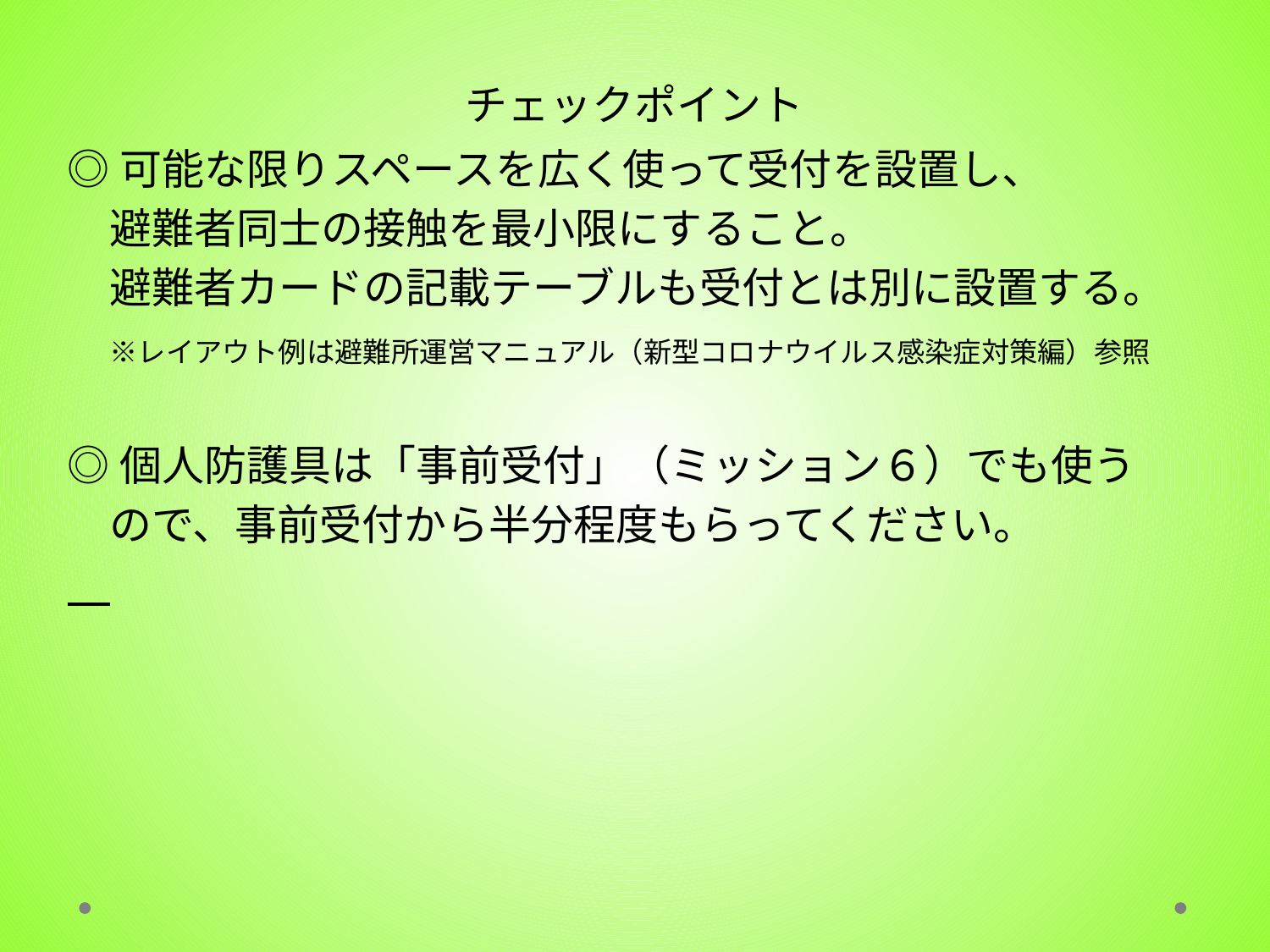

# チェックポイント
◎可能な限りスペースを広く使って受付を設置し、
　避難者同士の接触を最小限にすること。
　避難者カードの記載テーブルも受付とは別に設置する。
　※レイアウト例は避難所運営マニュアル（新型コロナウイルス感染症対策編）参照

◎個人防護具は「事前受付」（ミッション６）でも使う
　ので、事前受付から半分程度もらってください。